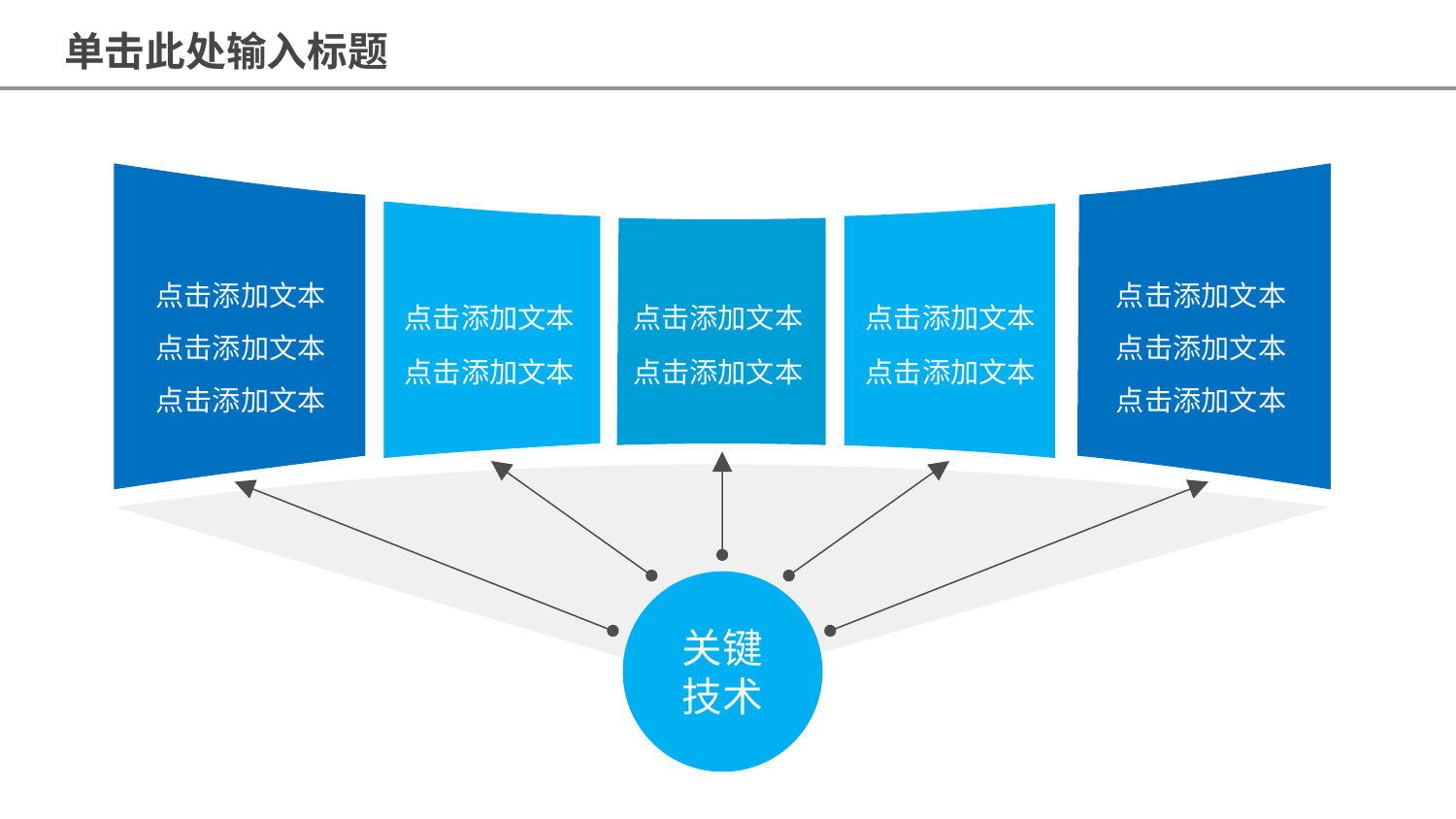

单击此处输入标题

点击添加文本
点击添加文本
点击添加文本
点击添加文本
点击添加文本
点击添加文本
点击添加文本
点击添加文本
点击添加文本
点击添加文本
点击添加文本
点击添加文本

关键技术